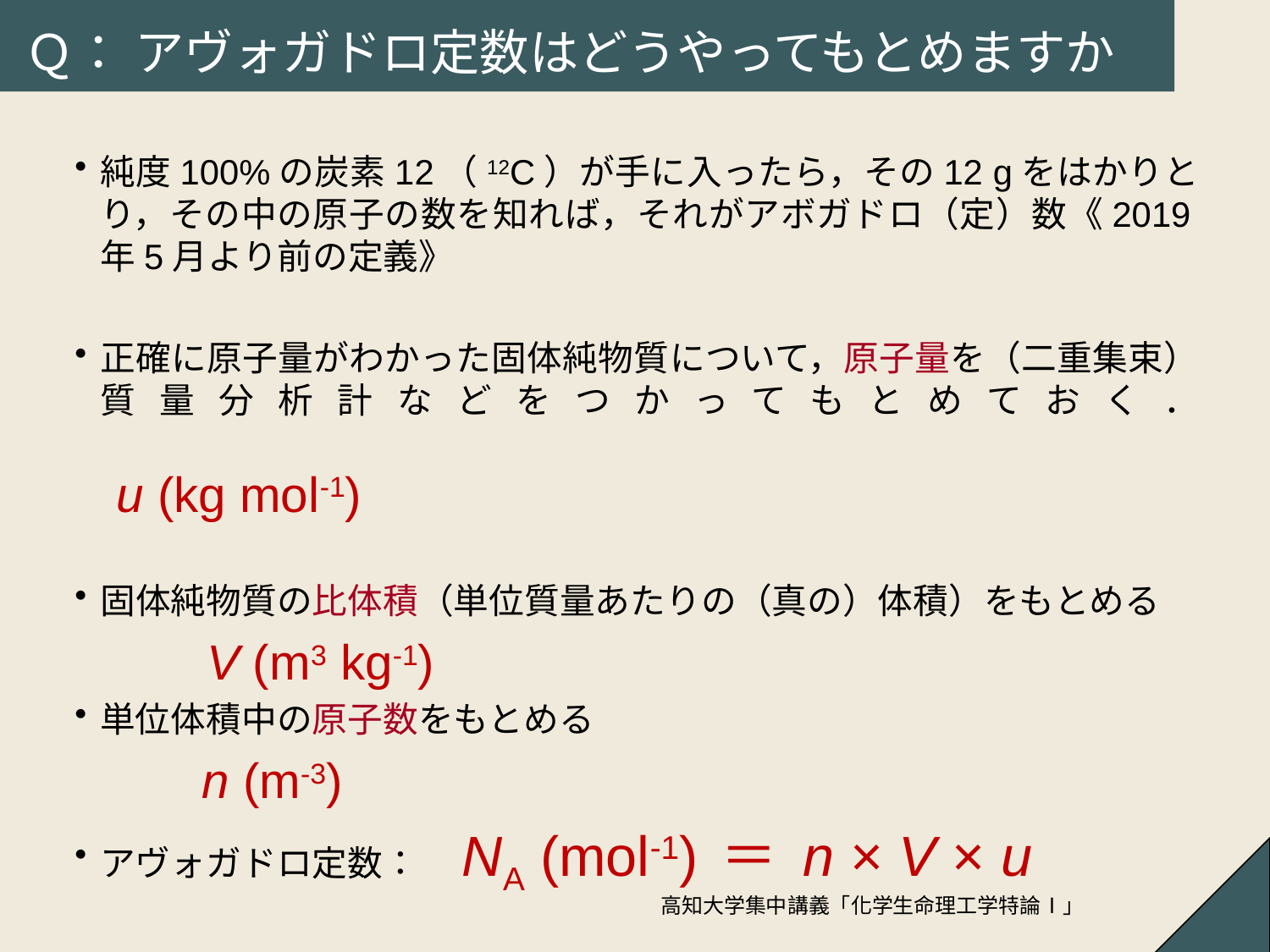

# Ｑ： アヴォガドロ定数はどうやってもとめますか
純度100%の炭素12（12C）が手に入ったら，その12 gをはかりとり，その中の原子の数を知れば，それがアボガドロ（定）数《2019年5月より前の定義》

正確に原子量がわかった固体純物質について，原子量を（二重集束）質量分析計などをつかってもとめておく．	 u (kg mol-1)

固体純物質の比体積（単位質量あたりの（真の）体積）をもとめる
	 V (m3 kg-1)
単位体積中の原子数をもとめる
	n (m-3)
アヴォガドロ定数：　NA (mol-1) ＝ n × V × u